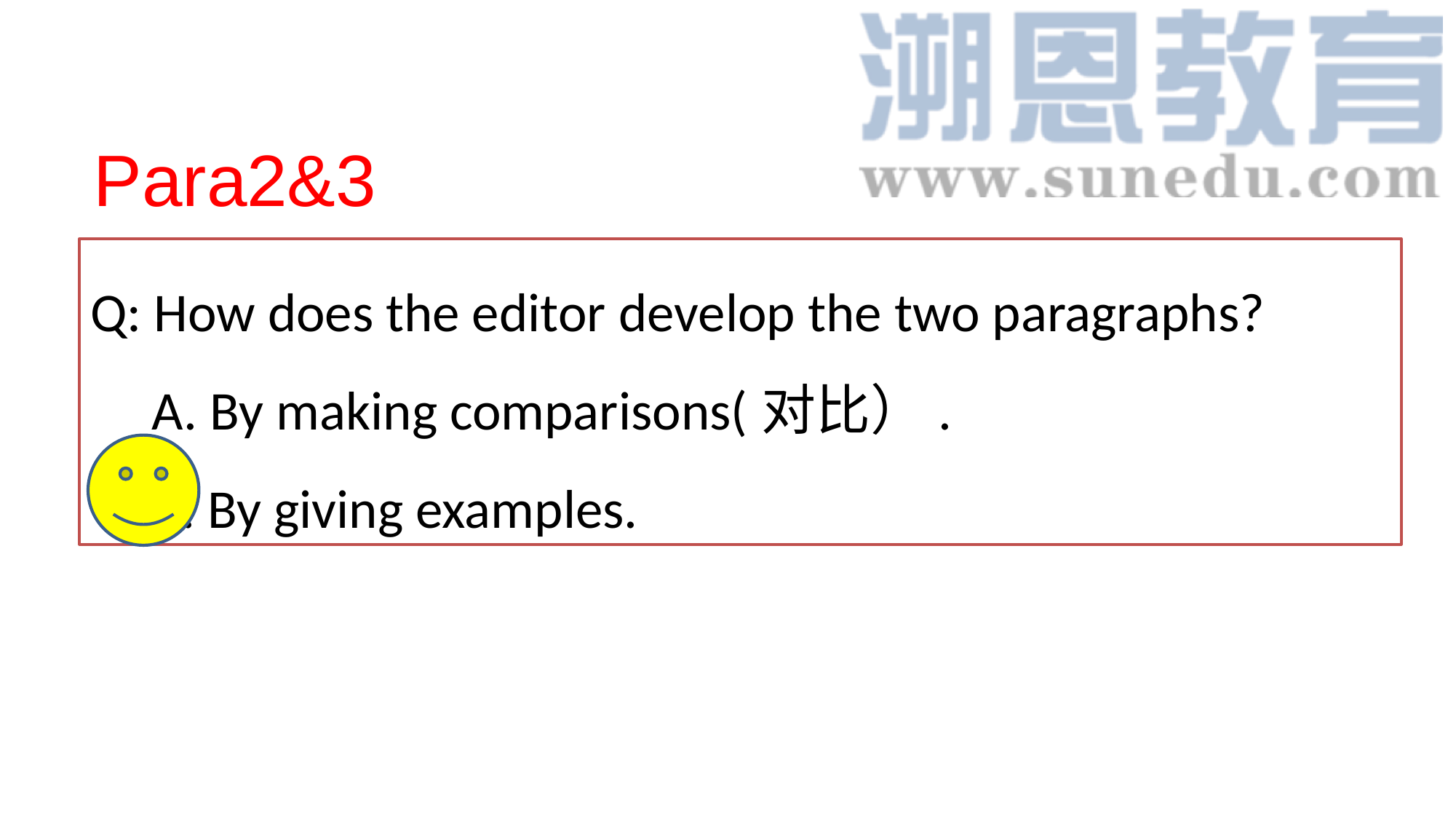

Para2&3
Q: How does the editor develop the two paragraphs?
     A. By making comparisons(对比）.
     B. By giving examples.